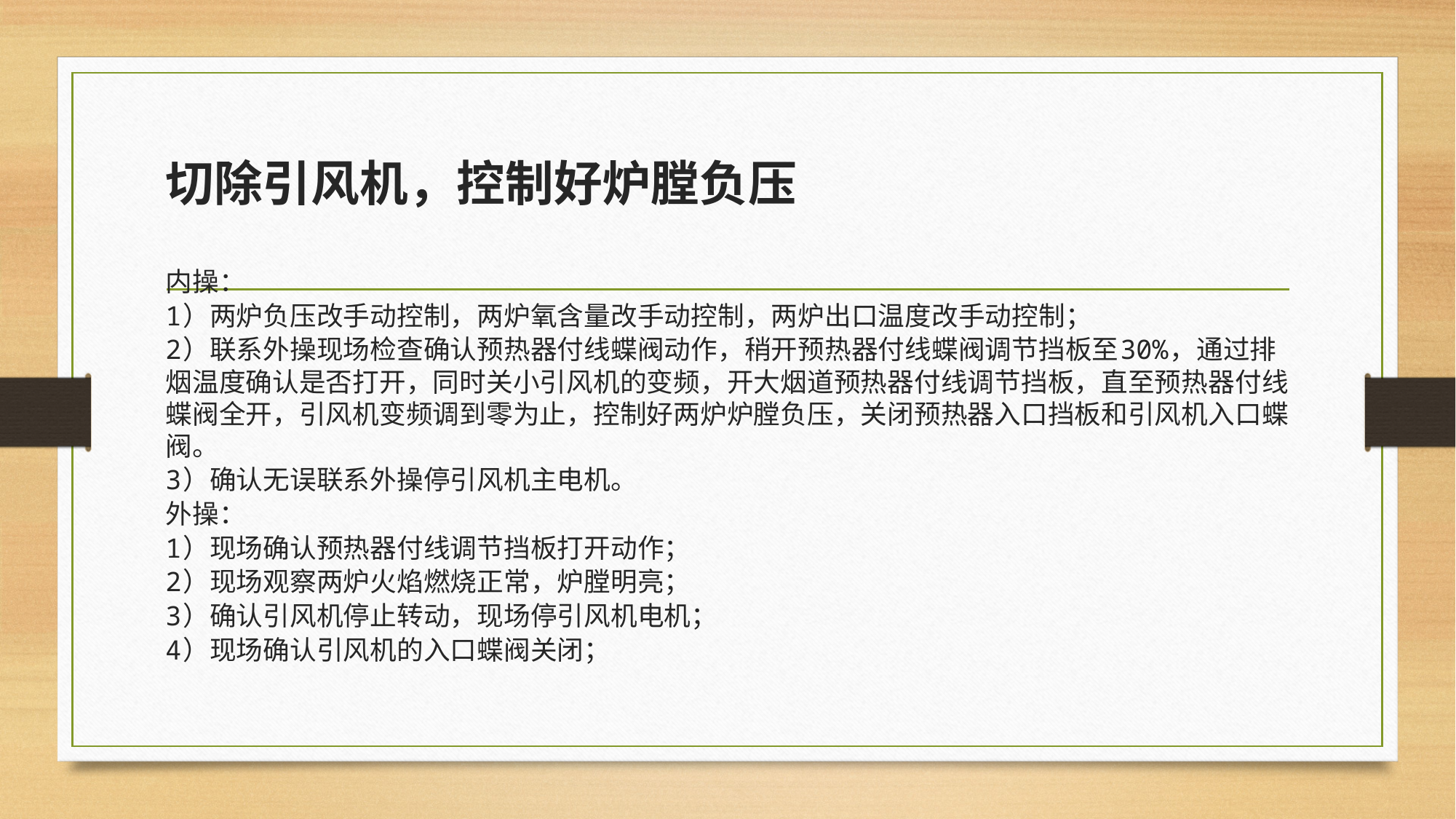

# 切除引风机，控制好炉膛负压
内操：
1）两炉负压改手动控制，两炉氧含量改手动控制，两炉出口温度改手动控制；
2）联系外操现场检查确认预热器付线蝶阀动作，稍开预热器付线蝶阀调节挡板至30%，通过排烟温度确认是否打开，同时关小引风机的变频，开大烟道预热器付线调节挡板，直至预热器付线蝶阀全开，引风机变频调到零为止，控制好两炉炉膛负压，关闭预热器入口挡板和引风机入口蝶阀。
3）确认无误联系外操停引风机主电机。
外操：
1）现场确认预热器付线调节挡板打开动作；
2）现场观察两炉火焰燃烧正常，炉膛明亮；
3）确认引风机停止转动，现场停引风机电机；
4）现场确认引风机的入口蝶阀关闭；